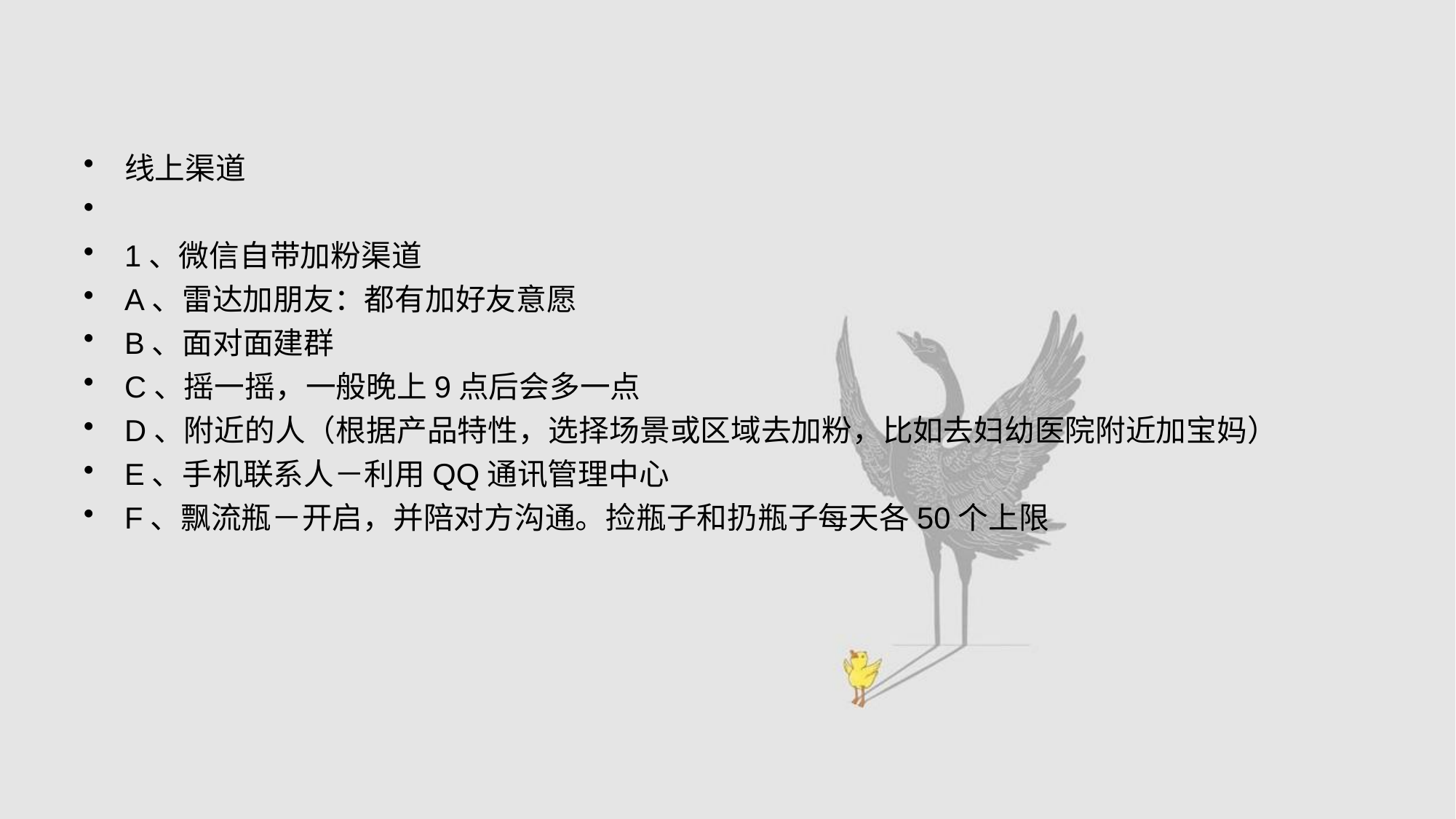

#
线上渠道

1、微信自带加粉渠道
A、雷达加朋友：都有加好友意愿
B、面对面建群
C、摇一摇，一般晚上9点后会多一点
D、附近的人（根据产品特性，选择场景或区域去加粉，比如去妇幼医院附近加宝妈）
E、手机联系人－利用QQ通讯管理中心
F、飘流瓶－开启，并陪对方沟通。捡瓶子和扔瓶子每天各50个上限